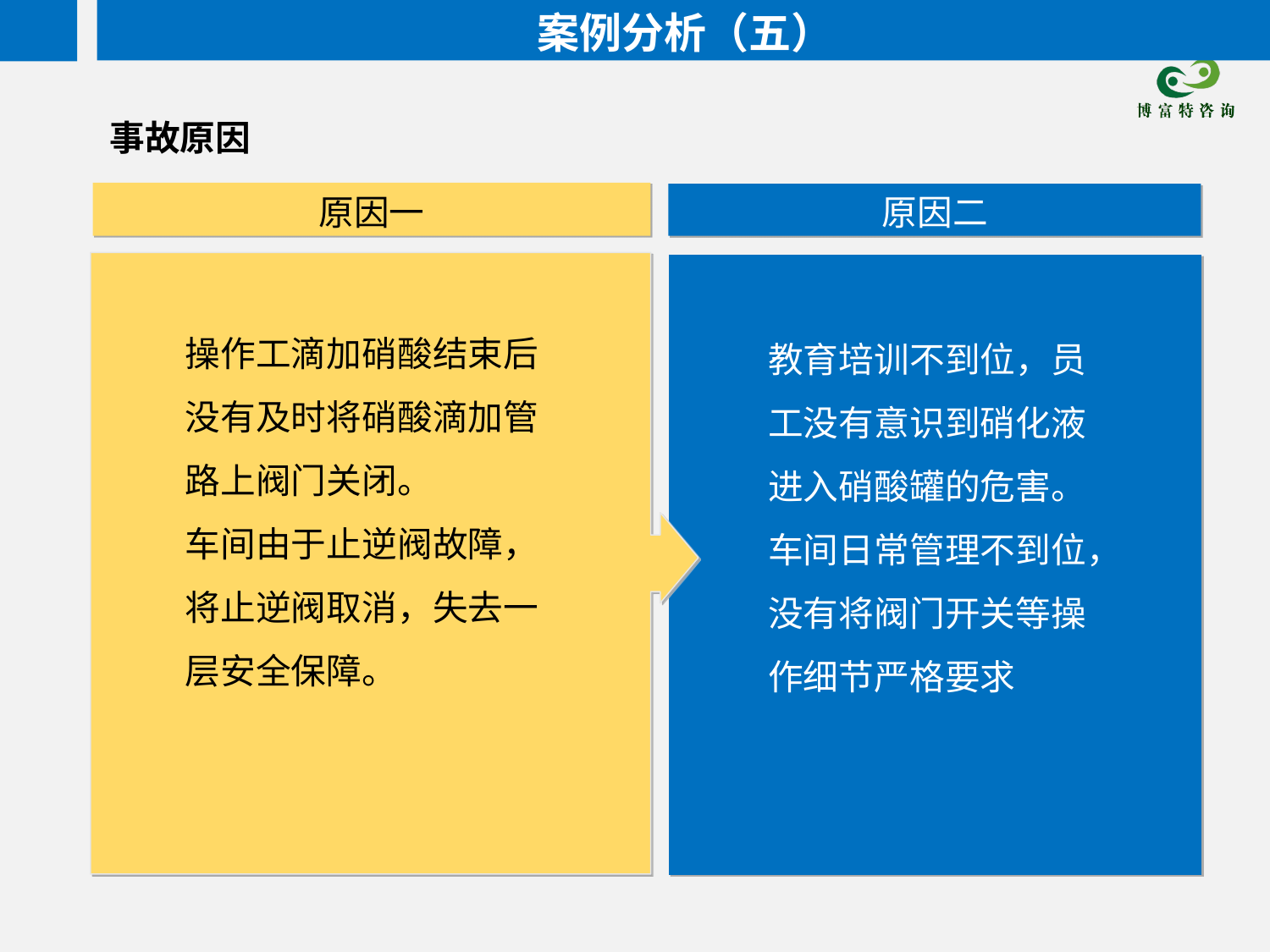

案例分析（五）
事故原因

原因一
原因二

操作工滴加硝酸结束后没有及时将硝酸滴加管路上阀门关闭。
车间由于止逆阀故障，将止逆阀取消，失去一层安全保障。
教育培训不到位，员工没有意识到硝化液进入硝酸罐的危害。
车间日常管理不到位，没有将阀门开关等操作细节严格要求